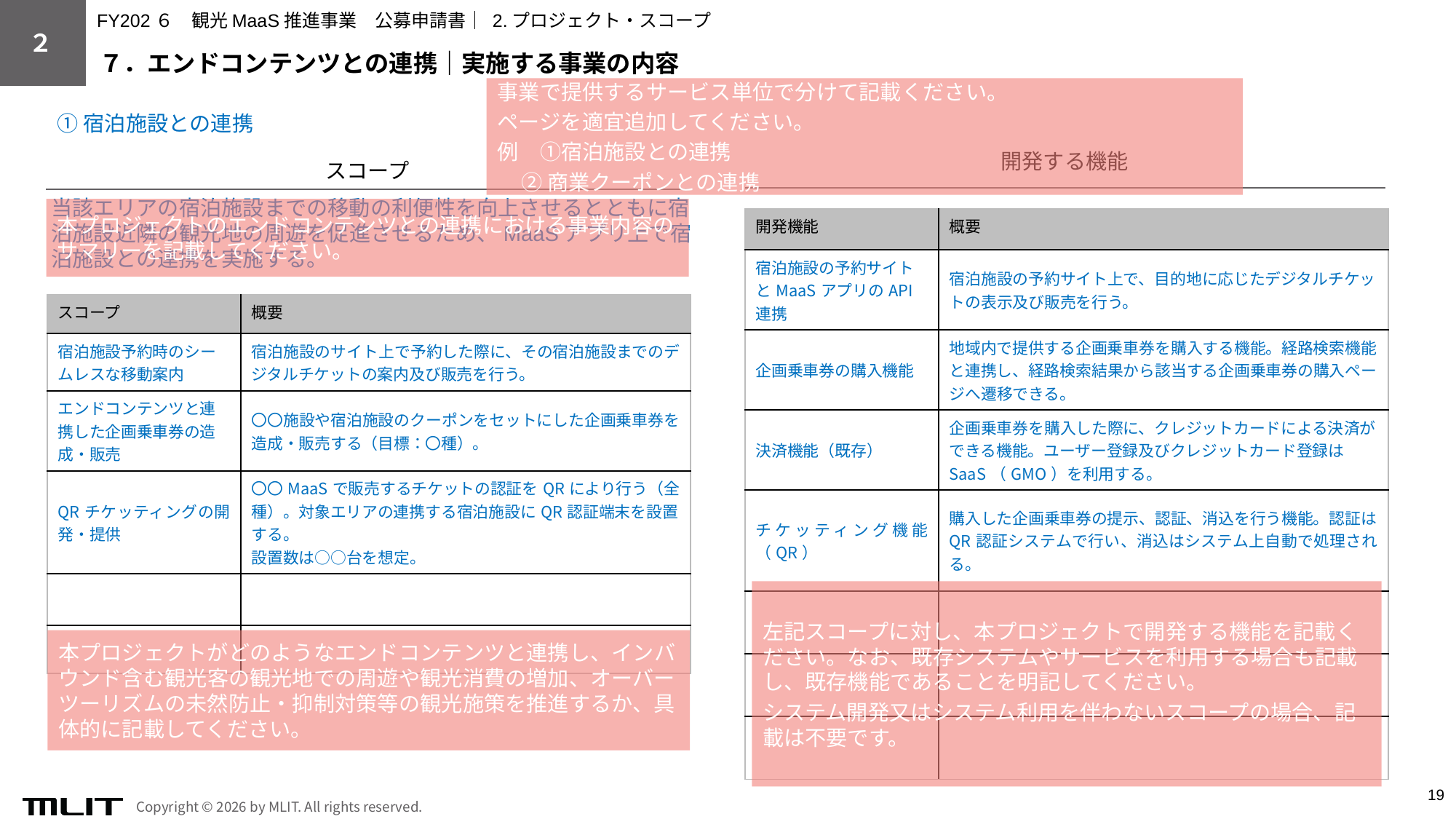

FY202６　観光MaaS推進事業　公募申請書│ 2.プロジェクト・スコープ
２
７．エンドコンテンツとの連携｜実施する事業の内容
事業で提供するサービス単位で分けて記載ください。
ページを適宜追加してください。
例　①宿泊施設との連携
     ②商業クーポンとの連携
①宿泊施設との連携

開発する機能

スコープ
当該エリアの宿泊施設までの移動の利便性を向上させるとともに宿泊施設近隣の観光地の周遊を促進させるため、MaaSアプリ上で宿泊施設との連携を実施する。
本プロジェクトのエンドコンテンツとの連携における事業内容のサマリーを記載してください。
| 開発機能 | 概要 |
| --- | --- |
| 宿泊施設の予約サイトとMaaSアプリのAPI連携 | 宿泊施設の予約サイト上で、目的地に応じたデジタルチケットの表示及び販売を行う。 |
| 企画乗車券の購入機能 | 地域内で提供する企画乗車券を購入する機能。経路検索機能と連携し、経路検索結果から該当する企画乗車券の購入ページへ遷移できる。 |
| 決済機能（既存） | 企画乗車券を購入した際に、クレジットカードによる決済ができる機能。ユーザー登録及びクレジットカード登録はSaaS（GMO）を利用する。 |
| チケッティング機能（QR） | 購入した企画乗車券の提示、認証、消込を行う機能。認証はQR認証システムで行い、消込はシステム上自動で処理される。 |
|  |  |
|  |  |
|  |  |
| スコープ | 概要 |
| --- | --- |
| 宿泊施設予約時のシームレスな移動案内 | 宿泊施設のサイト上で予約した際に、その宿泊施設までのデジタルチケットの案内及び販売を行う。 |
| エンドコンテンツと連携した企画乗車券の造成・販売 | 〇〇施設や宿泊施設のクーポンをセットにした企画乗車券を造成・販売する（目標：〇種）。 |
| QRチケッティングの開発・提供 | 〇〇MaaSで販売するチケットの認証をQRにより行う（全種）。対象エリアの連携する宿泊施設にQR認証端末を設置する。 設置数は○○台を想定。 |
|  |  |
|  |  |
左記スコープに対し、本プロジェクトで開発する機能を記載ください。なお、既存システムやサービスを利用する場合も記載し、既存機能であることを明記してください。
システム開発又はシステム利用を伴わないスコープの場合、記載は不要です。
本プロジェクトがどのようなエンドコンテンツと連携し、インバウンド含む観光客の観光地での周遊や観光消費の増加、オーバーツーリズムの未然防止・抑制対策等の観光施策を推進するか、具体的に記載してください。
19